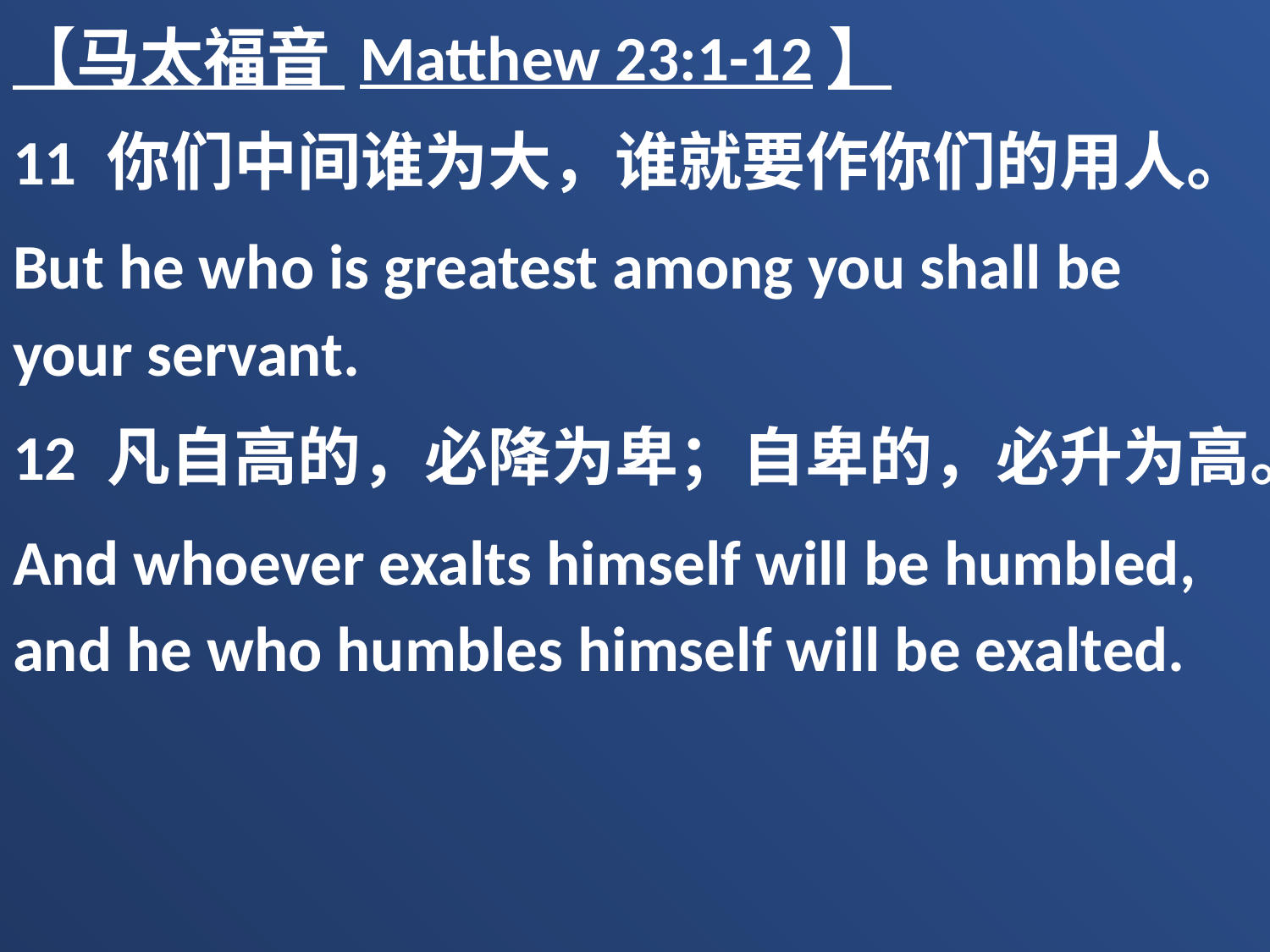

【马太福音 Matthew 23:1-12】
11 你们中间谁为大，谁就要作你们的用人。
But he who is greatest among you shall be your servant.
12 凡自高的，必降为卑；自卑的，必升为高。
And whoever exalts himself will be humbled, and he who humbles himself will be exalted.